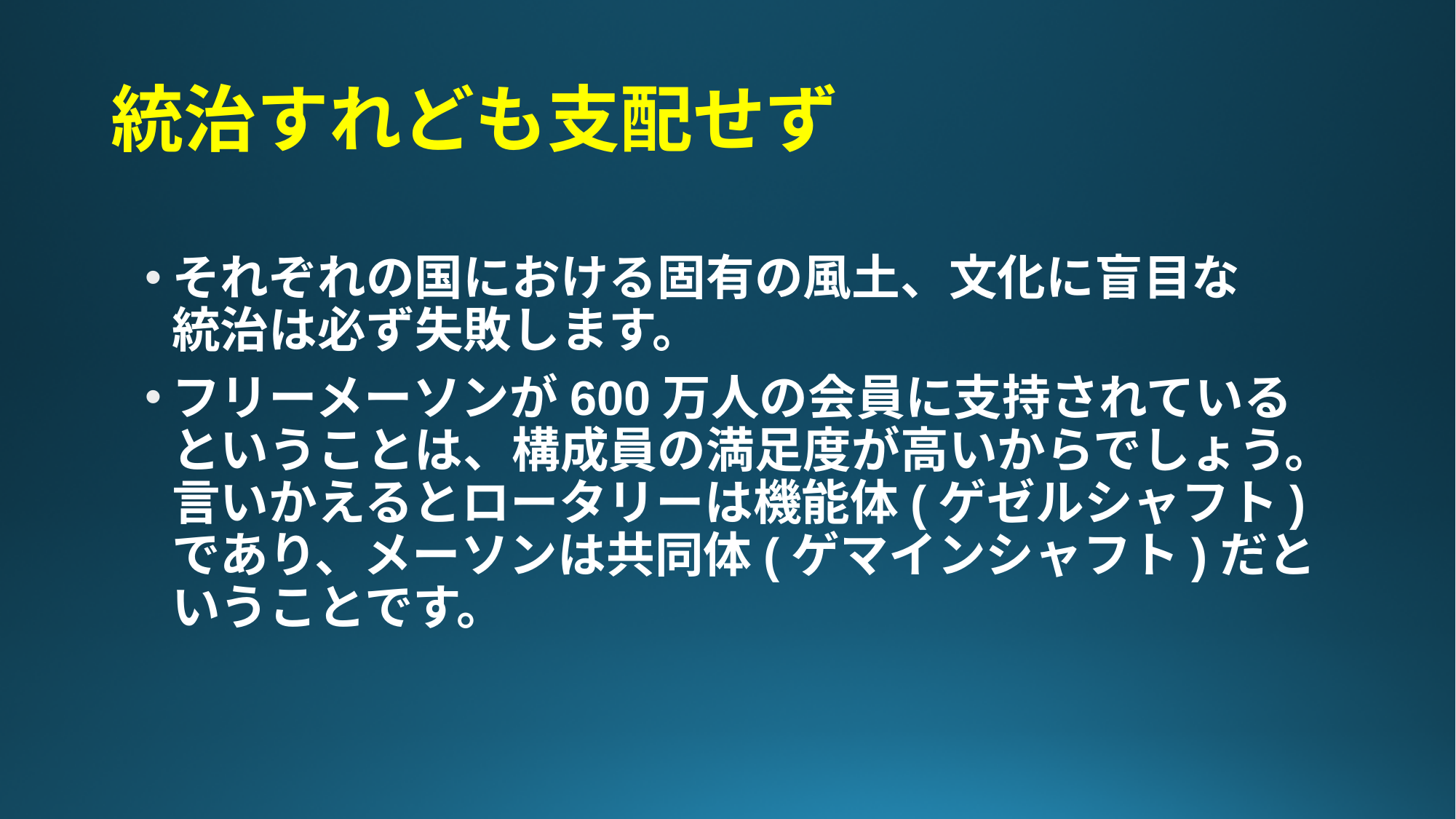

# 統治すれども支配せず
それぞれの国における固有の風土、文化に盲目な　　統治は必ず失敗します。
フリーメーソンが600万人の会員に支持されている　ということは、構成員の満足度が高いからでしょう。 言いかえるとロータリーは機能体(ゲゼルシャフト)であり、メーソンは共同体(ゲマインシャフト)だということです。